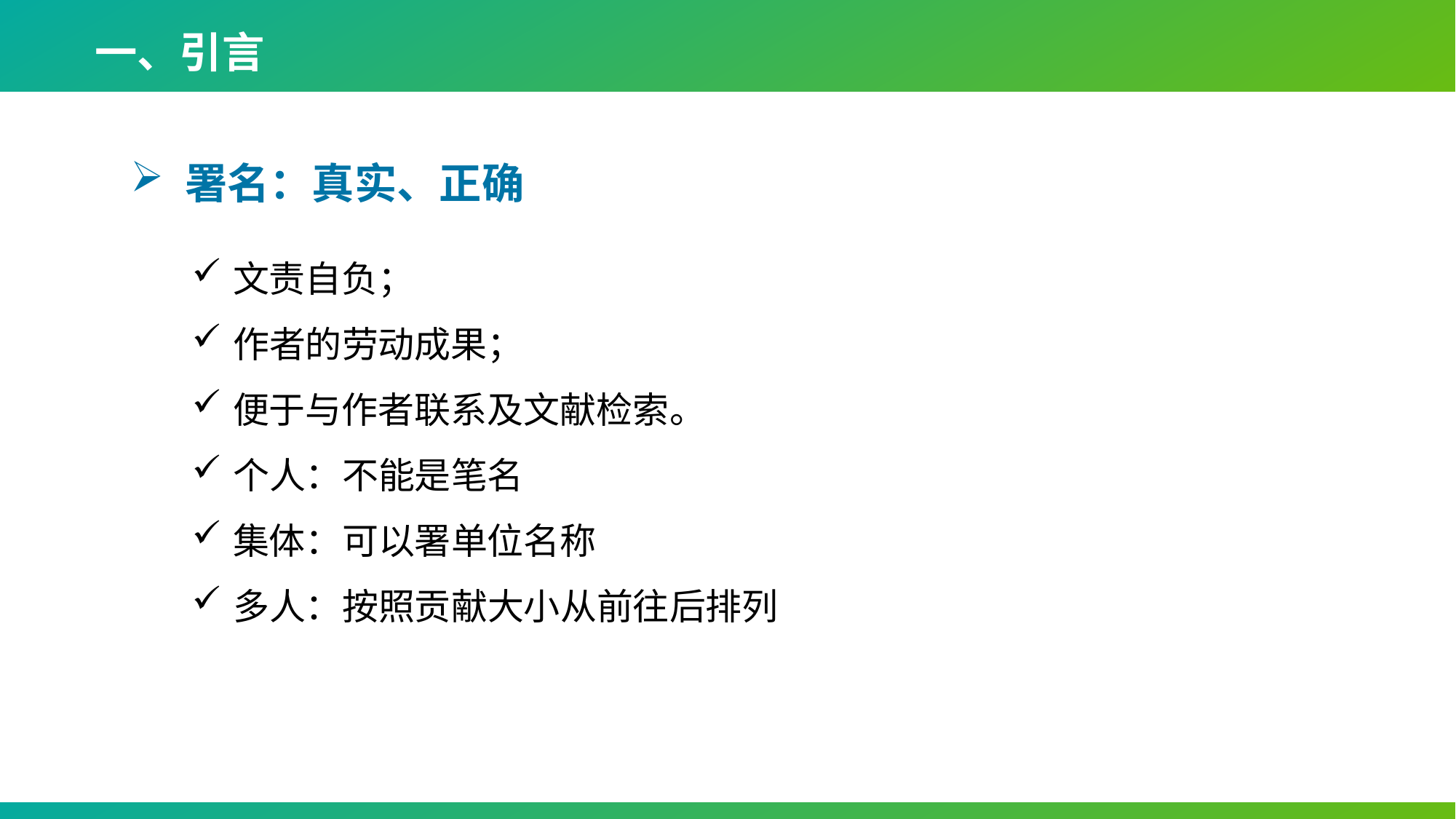

一、引言
署名：真实、正确
文责自负；
作者的劳动成果；
便于与作者联系及文献检索。
个人：不能是笔名
集体：可以署单位名称
多人：按照贡献大小从前往后排列